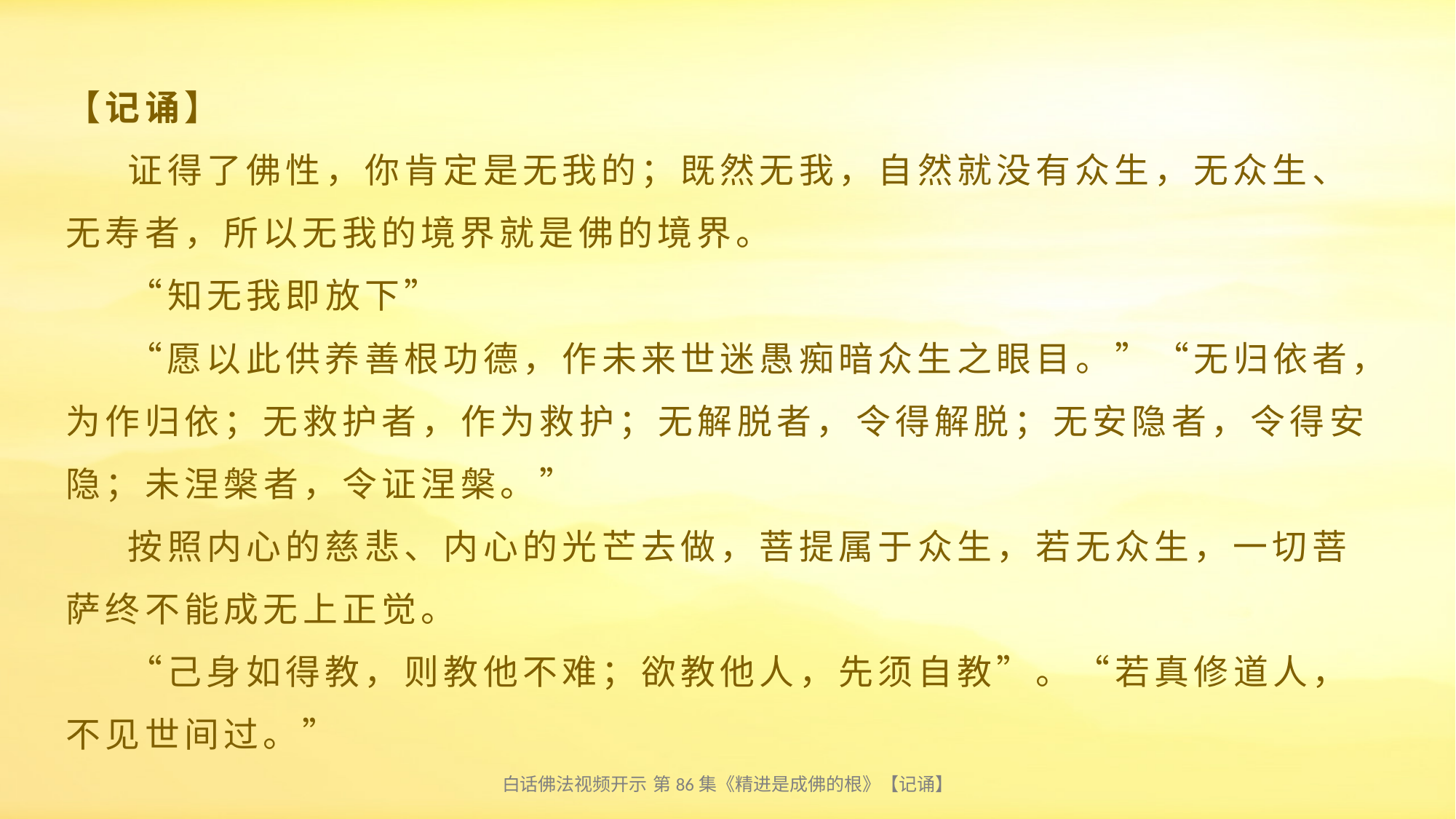

# 【记诵】 证得了佛性，你肯定是无我的；既然无我，自然就没有众生，无众生、无寿者，所以无我的境界就是佛的境界。 “知无我即放下” “愿以此供养善根功德，作未来世迷愚痴暗众生之眼目。”“无归依者，为作归依；无救护者，作为救护；无解脱者，令得解脱；无安隐者，令得安隐；未涅槃者，令证涅槃。” 按照内心的慈悲、内心的光芒去做，菩提属于众生，若无众生，一切菩萨终不能成无上正觉。 “己身如得教，则教他不难；欲教他人，先须自教”。“若真修道人，不见世间过。”
白话佛法视频开示 第86集《精进是成佛的根》【记诵】